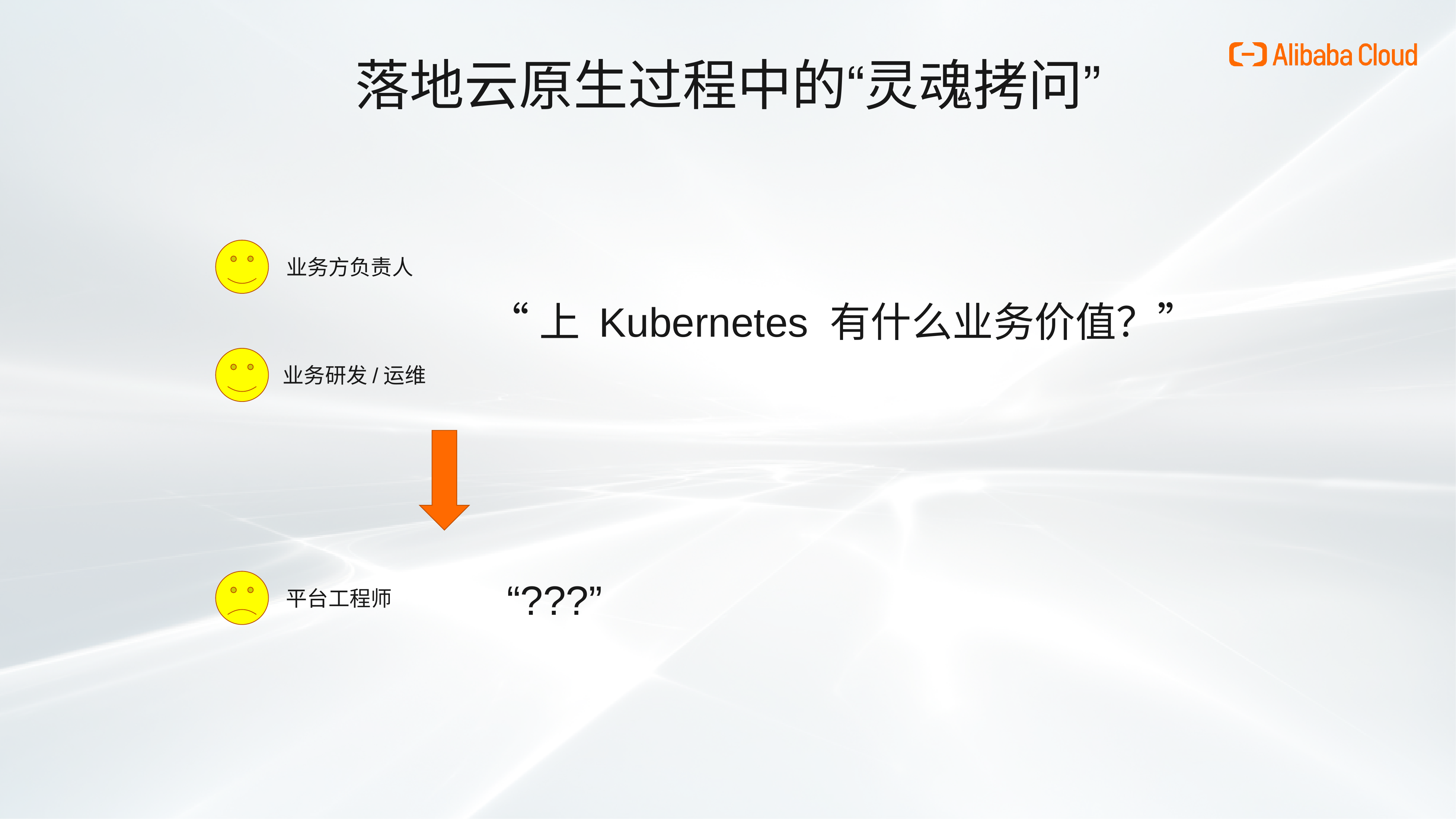

落地云原生过程中的“灵魂拷问”

业务方负责人
“上 Kubernetes 有什么业务价值？”

业务研发/运维

“???”
平台工程师